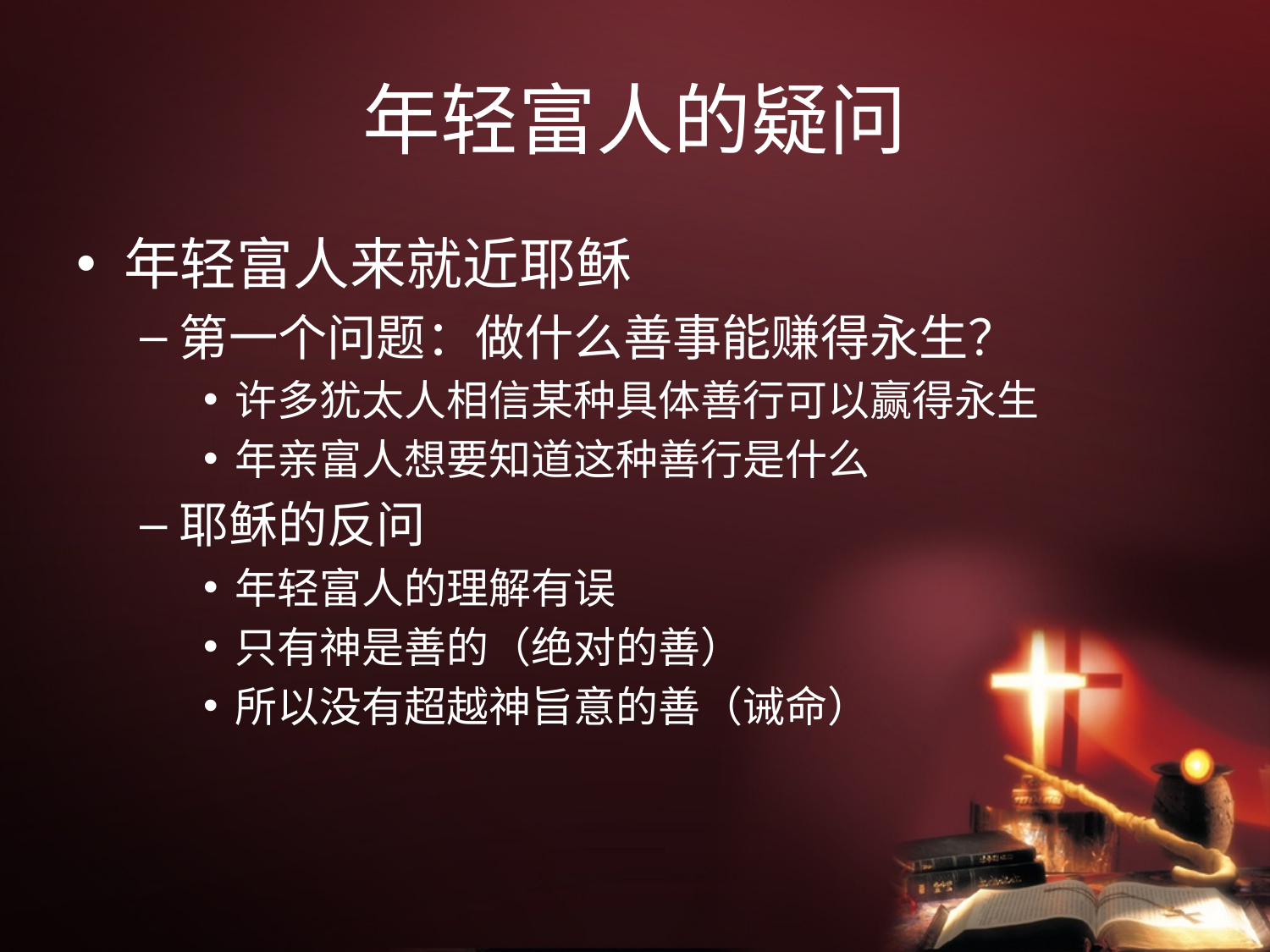

# 年轻富人的疑问
年轻富人来就近耶稣
第一个问题：做什么善事能赚得永生？
许多犹太人相信某种具体善行可以赢得永生
年亲富人想要知道这种善行是什么
耶稣的反问
年轻富人的理解有误
只有神是善的（绝对的善）
所以没有超越神旨意的善（诫命）